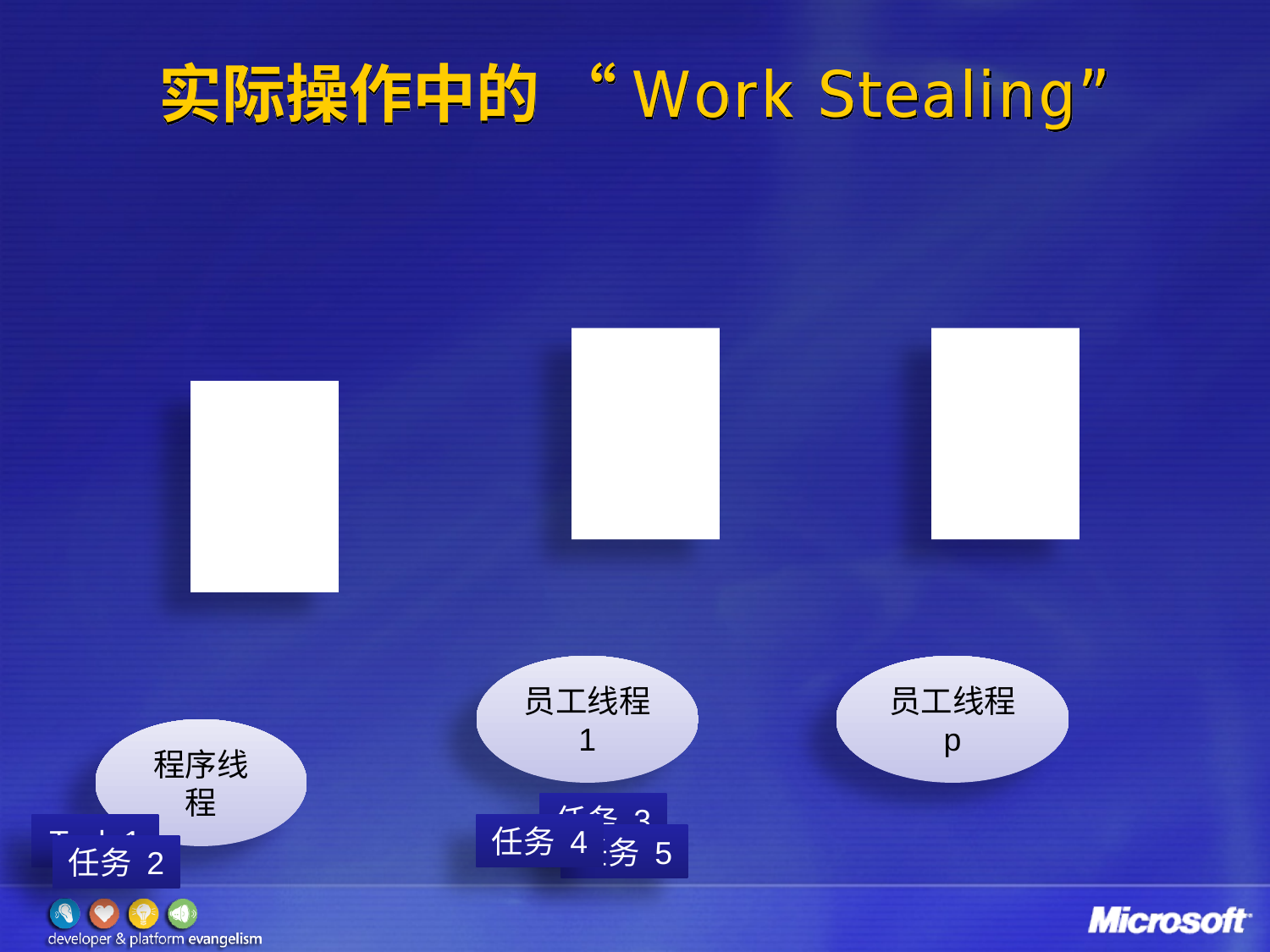

# 实际操作中的 “Work Stealing”

员工线程 1
员工线程 p
程序线程
任务 3
Task 1
任务 4
任务 5
任务 2